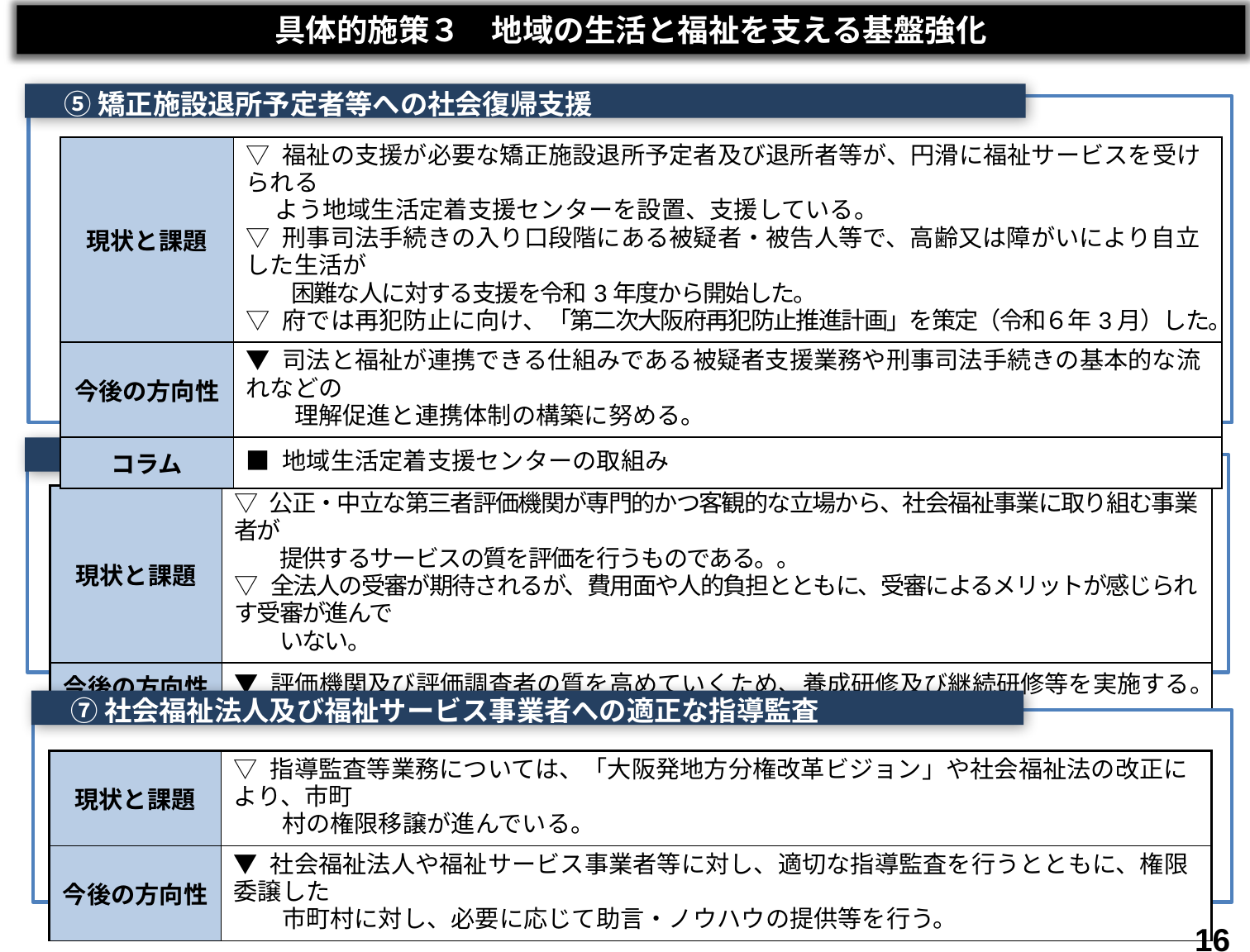

具体的施策３　地域の生活と福祉を支える基盤強化
　⑤ 矯正施設退所予定者等への社会復帰支援

| 現状と課題 | ▽ 福祉の支援が必要な矯正施設退所予定者及び退所者等が、円滑に福祉サービスを受けられる よう地域生活定着支援センターを設置、支援している。 ▽ 刑事司法手続きの入り口段階にある被疑者・被告人等で、高齢又は障がいにより自立した生活が　 　　困難な人に対する支援を令和3年度から開始した。 ▽ 府では再犯防止に向け、「第二次大阪府再犯防止推進計画」を策定（令和６年3月）した。 |
| --- | --- |
| 今後の方向性 | ▼ 司法と福祉が連携できる仕組みである被疑者支援業務や刑事司法手続きの基本的な流れなどの 　　理解促進と連携体制の構築に努める。 |
| コラム | ■ 地域生活定着支援センターの取組み |
　⑥ 第三者評価等による福祉サービスの質の向上

| 現状と課題 | ▽ 公正・中立な第三者評価機関が専門的かつ客観的な立場から、社会福祉事業に取り組む事業者が 　　提供するサービスの質を評価を行うものである。。 ▽ 全法人の受審が期待されるが、費用面や人的負担とともに、受審によるメリットが感じられす受審が進んで 　　いない。 |
| --- | --- |
| 今後の方向性 | ▼ 評価機関及び評価調査者の質を高めていくため、養成研修及び継続研修等を実施する。 |
　⑦ 社会福祉法人及び福祉サービス事業者への適正な指導監査

| 現状と課題 | ▽ 指導監査等業務については、「大阪発地方分権改革ビジョン」や社会福祉法の改正により、市町 　　村の権限移譲が進んでいる。 |
| --- | --- |
| 今後の方向性 | ▼ 社会福祉法人や福祉サービス事業者等に対し、適切な指導監査を行うとともに、権限委譲した 　　市町村に対し、必要に応じて助言・ノウハウの提供等を行う。 |
16